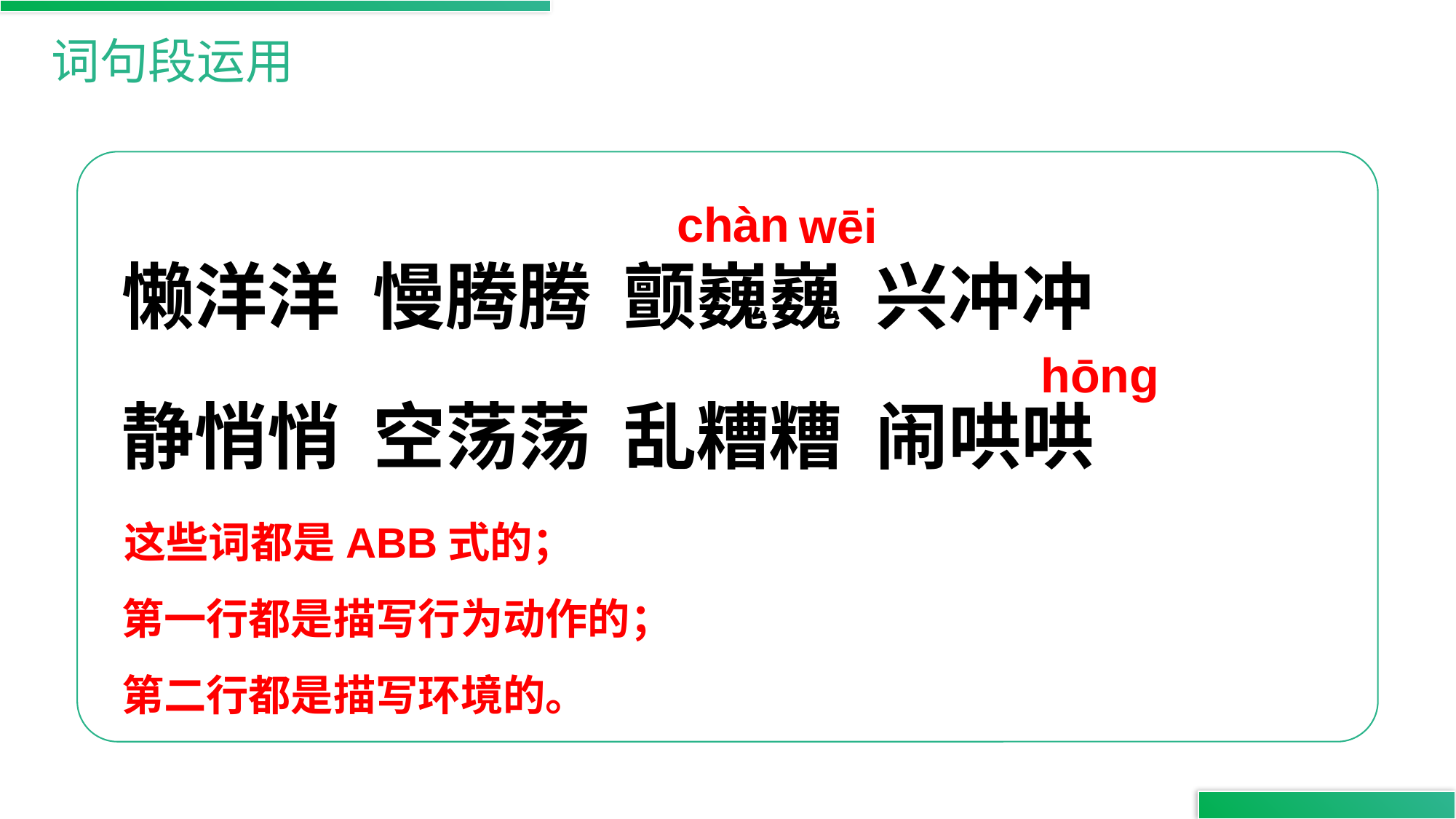

词句段运用
chàn
wēi
懒洋洋  慢腾腾  颤巍巍  兴冲冲

静悄悄  空荡荡  乱糟糟  闹哄哄
hōng
这些词都是ABB式的；
第一行都是描写行为动作的；
第二行都是描写环境的。